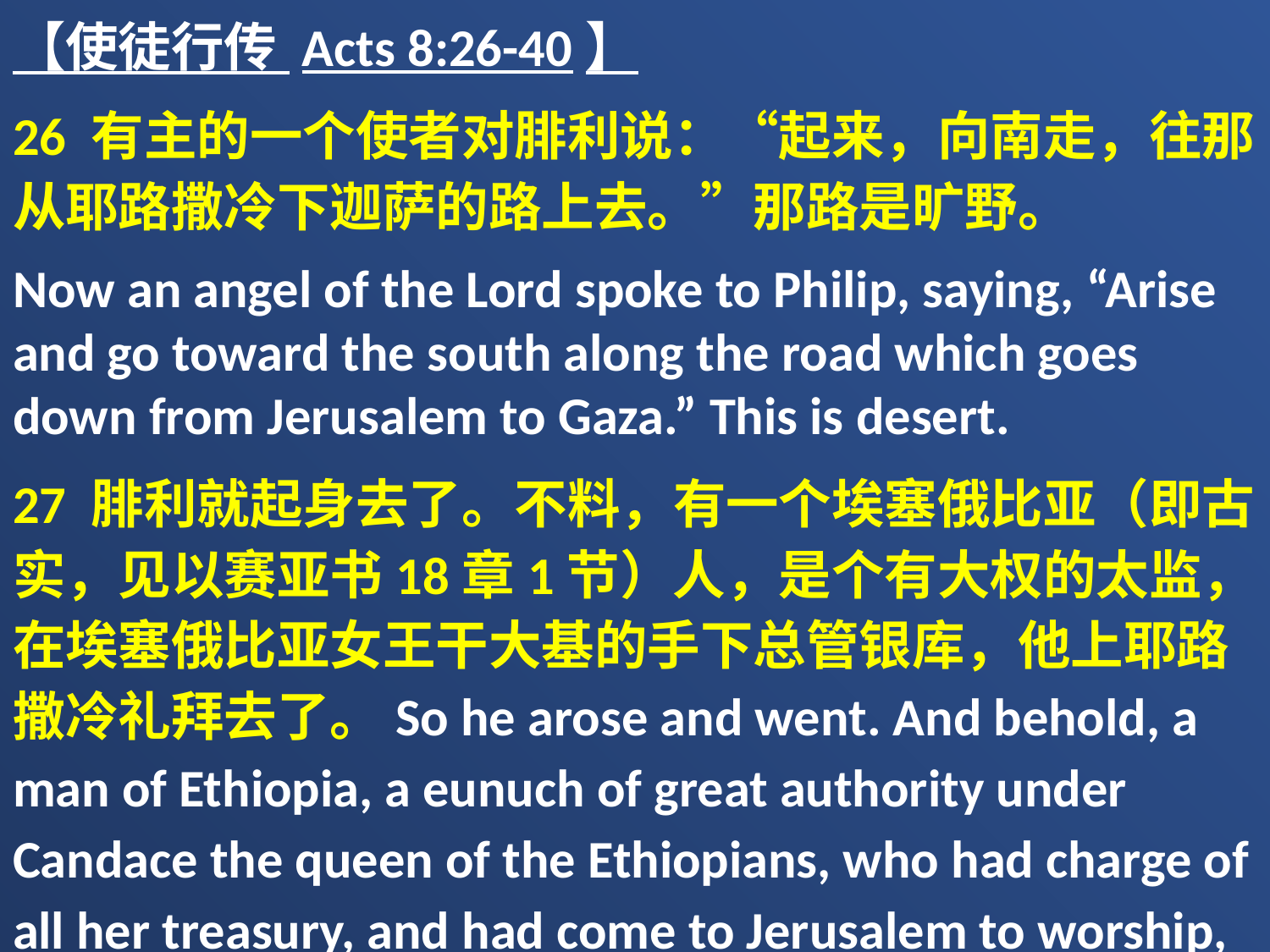

【使徒行传 Acts 8:26-40】
26 有主的一个使者对腓利说：“起来，向南走，往那从耶路撒冷下迦萨的路上去。”那路是旷野。
Now an angel of the Lord spoke to Philip, saying, “Arise and go toward the south along the road which goes down from Jerusalem to Gaza.” This is desert.
27 腓利就起身去了。不料，有一个埃塞俄比亚（即古实，见以赛亚书18章1节）人，是个有大权的太监，在埃塞俄比亚女王干大基的手下总管银库，他上耶路撒冷礼拜去了。So he arose and went. And behold, a man of Ethiopia, a eunuch of great authority under Candace the queen of the Ethiopians, who had charge of all her treasury, and had come to Jerusalem to worship,